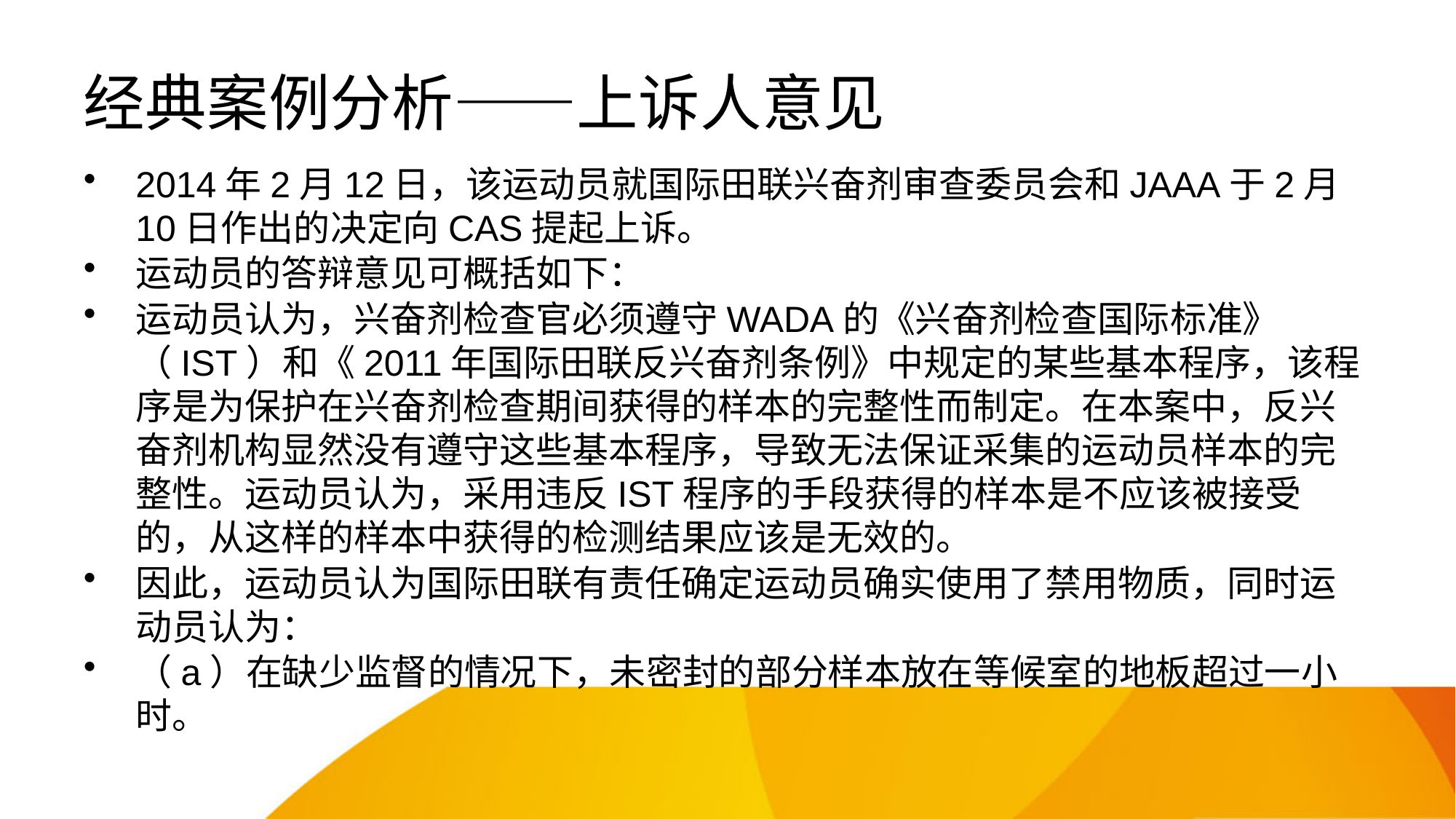

# 经典案例分析——上诉人意见
2014年2月12日，该运动员就国际田联兴奋剂审查委员会和JAAA于2月10日作出的决定向CAS提起上诉。
运动员的答辩意见可概括如下：
运动员认为，兴奋剂检查官必须遵守WADA的《兴奋剂检查国际标准》（IST）和《2011年国际田联反兴奋剂条例》中规定的某些基本程序，该程序是为保护在兴奋剂检查期间获得的样本的完整性而制定。在本案中，反兴奋剂机构显然没有遵守这些基本程序，导致无法保证采集的运动员样本的完整性。运动员认为，采用违反IST程序的手段获得的样本是不应该被接受的，从这样的样本中获得的检测结果应该是无效的。
因此，运动员认为国际田联有责任确定运动员确实使用了禁用物质，同时运动员认为：
（a）在缺少监督的情况下，未密封的部分样本放在等候室的地板超过一小时。